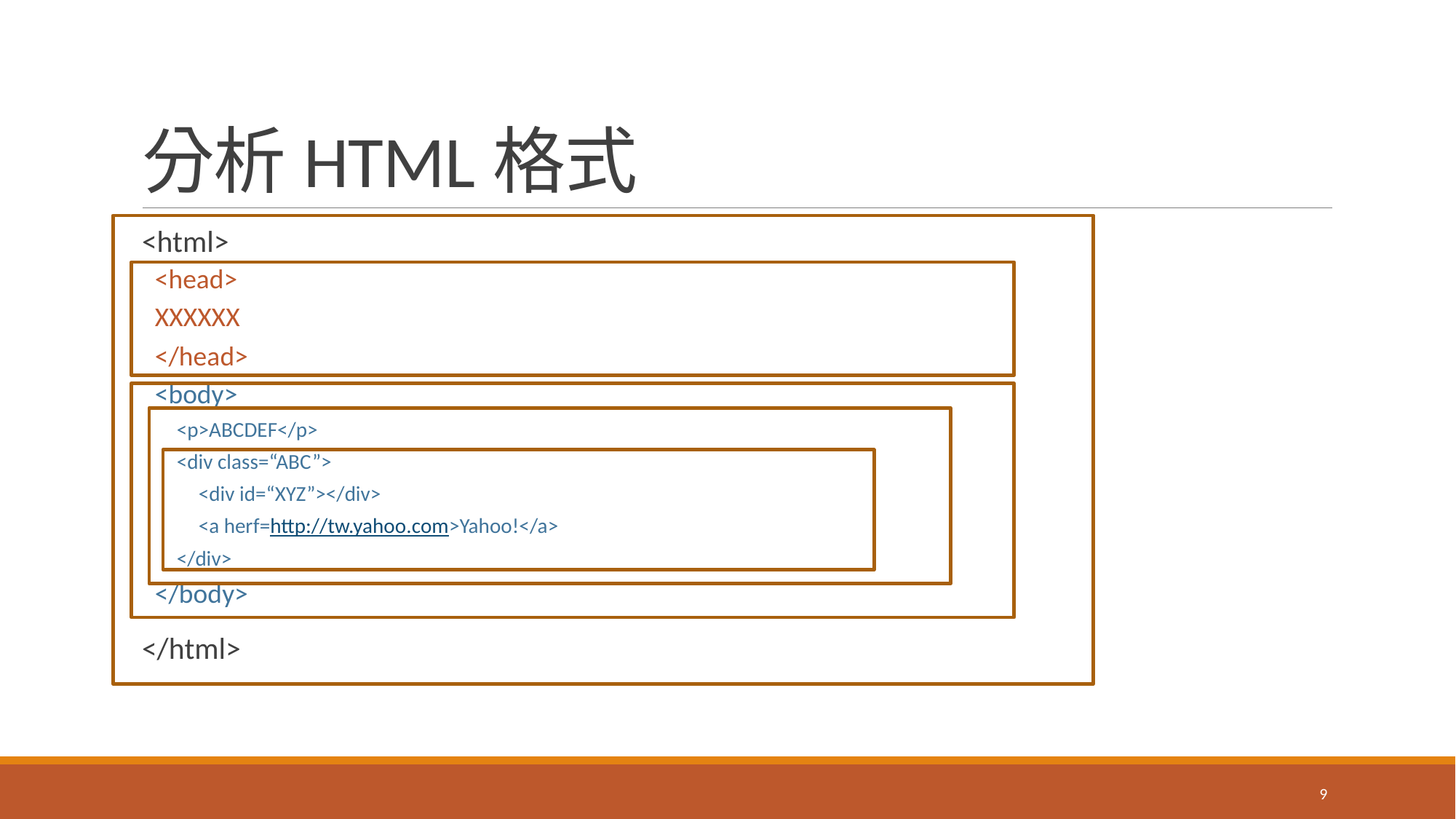

# 分析HTML格式

<html>
<head>
XXXXXX
</head>
<body>
<p>ABCDEF</p>
<div class=“ABC”>
<div id=“XYZ”></div>
<a herf=http://tw.yahoo.com>Yahoo!</a>
</div>
</body>
</html>

9